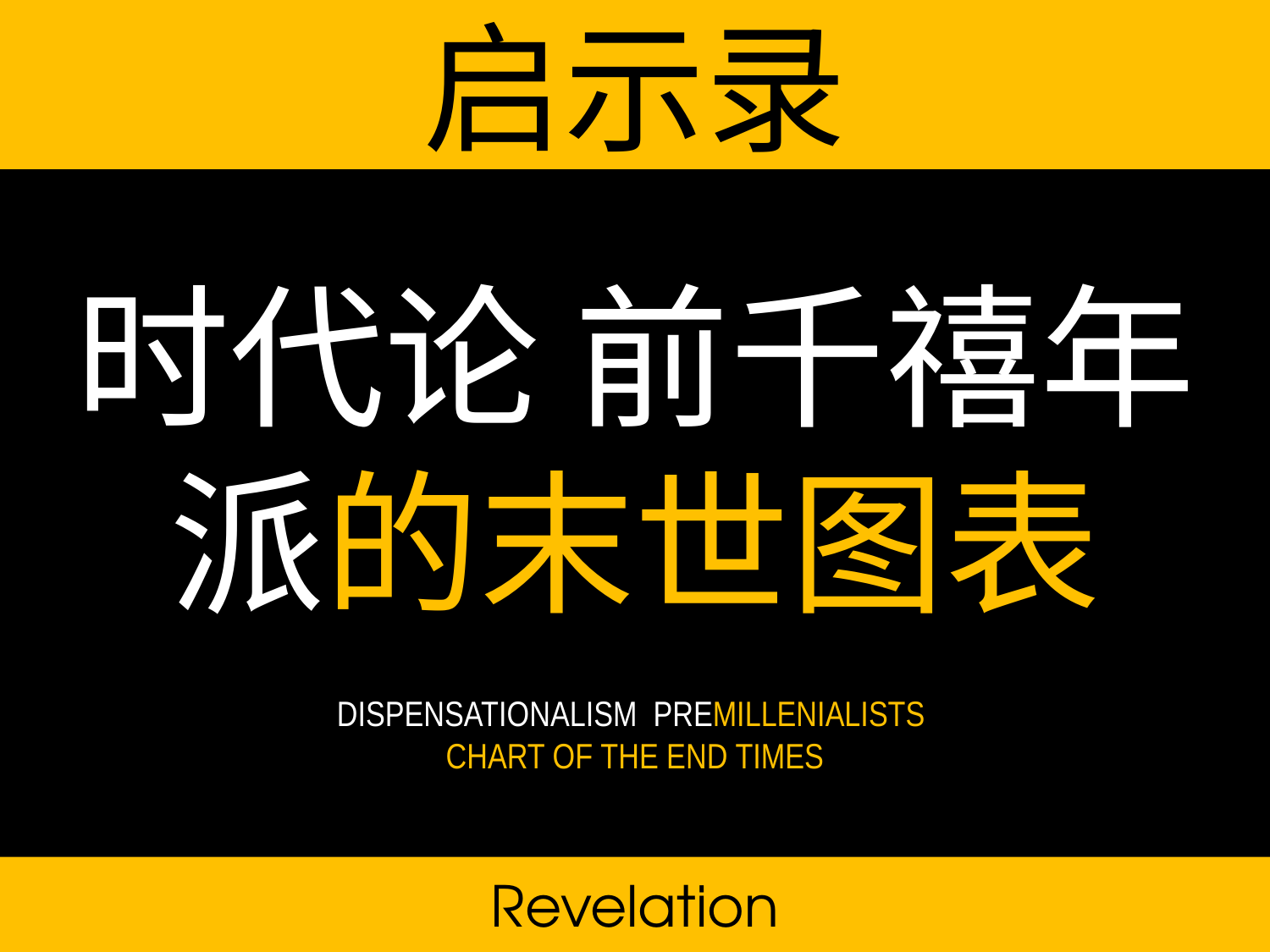

启示录
时代论 前千禧年派的末世图表

DISPENSATIONALISM  PREMILLENIALISTS
CHART OF THE END TIMES
Revelation